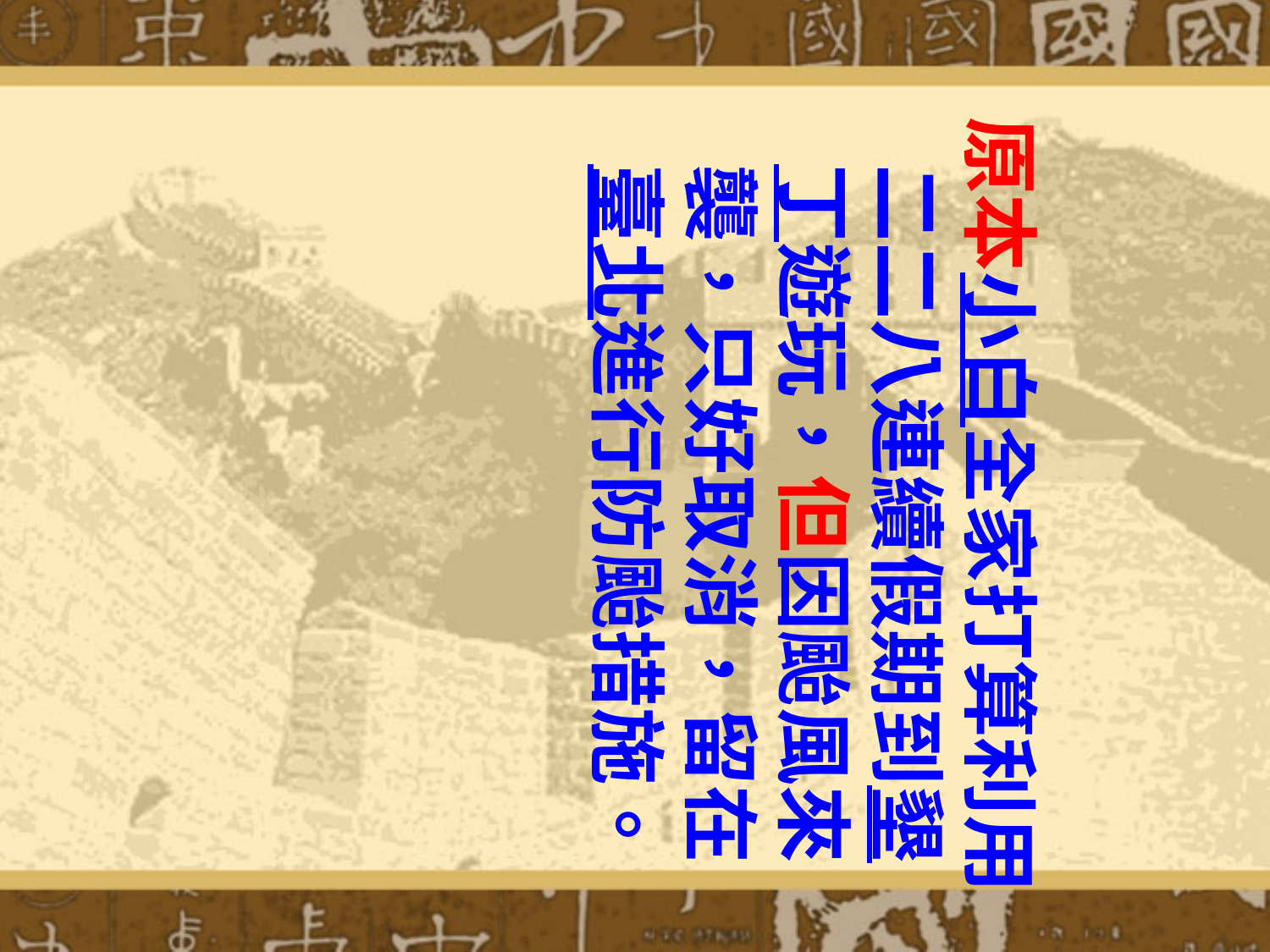

原本小白全家打算利用二二八連續假期到墾丁遊玩，但因颱風來襲，只好取消，留在臺北進行防颱措施。